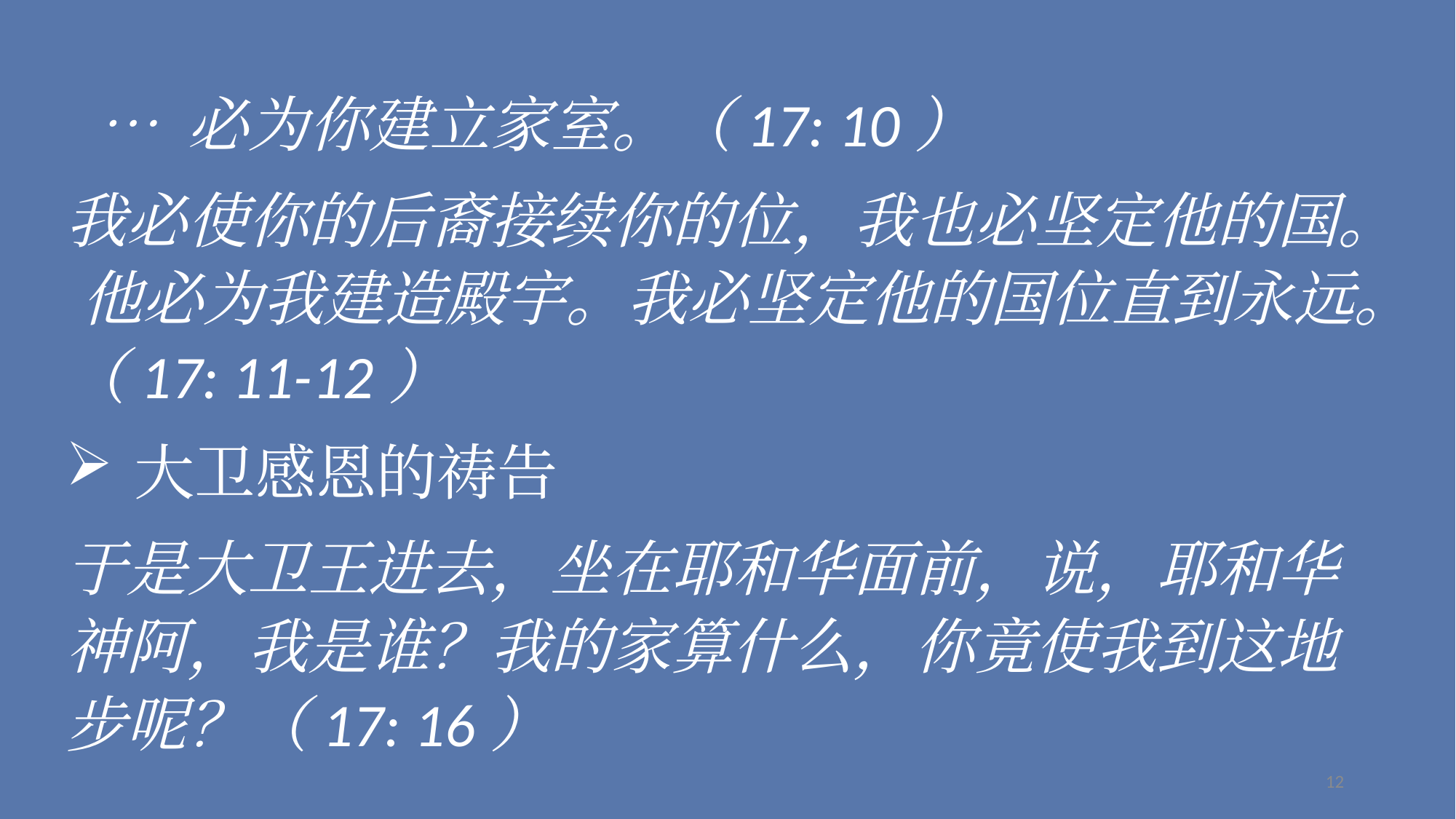

… 必为你建立家室。（17: 10）
我必使你的后裔接续你的位，我也必坚定他的国。 他必为我建造殿宇。我必坚定他的国位直到永远。（17: 11-12）
大卫感恩的祷告
于是大卫王进去，坐在耶和华面前，说，耶和华神阿，我是谁？我的家算什么，你竟使我到这地步呢？（17: 16）
12